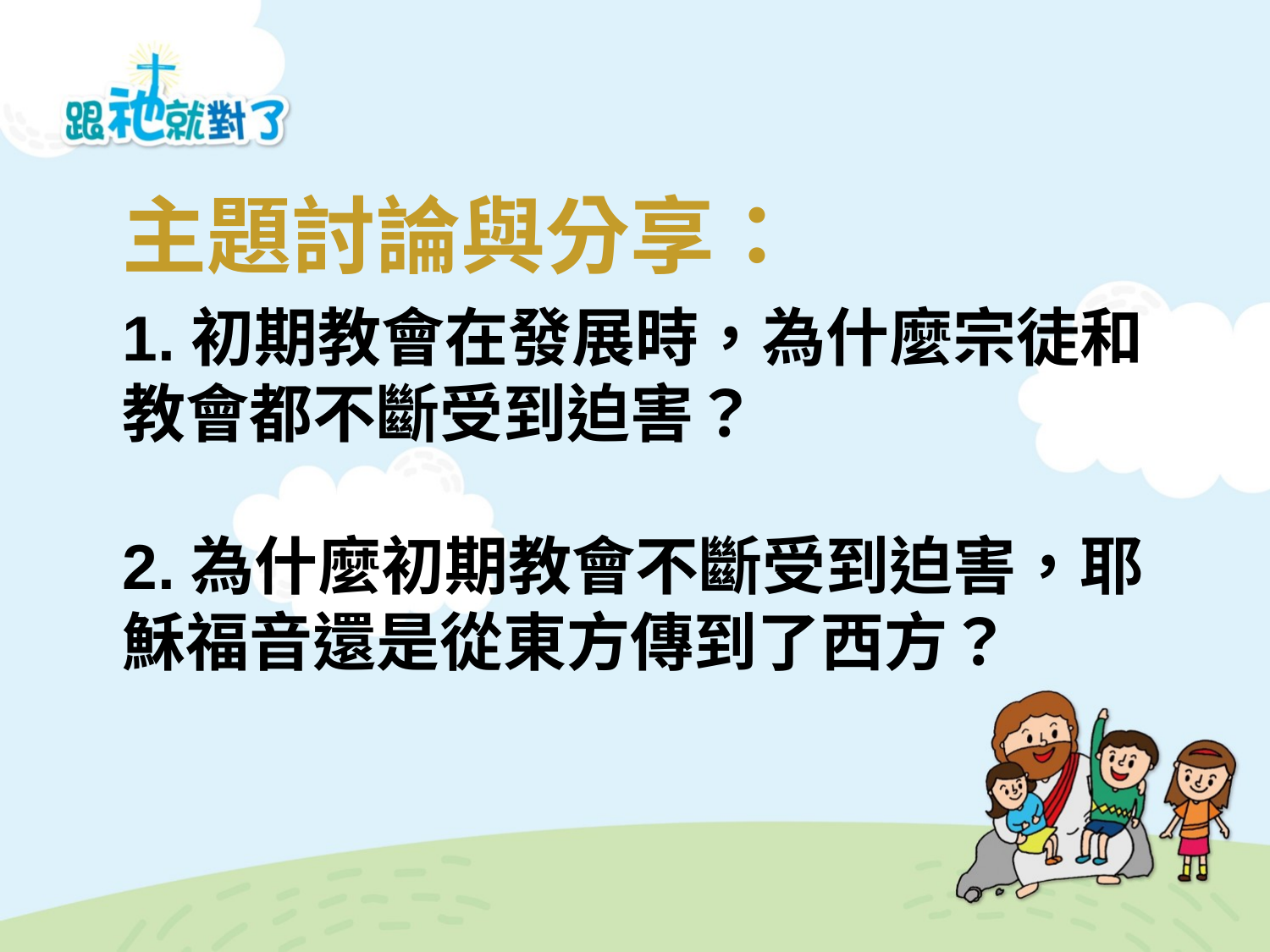

主題討論與分享：
1.初期教會在發展時，為什麼宗徒和教會都不斷受到迫害？

2.為什麼初期教會不斷受到迫害，耶穌福音還是從東方傳到了西方？